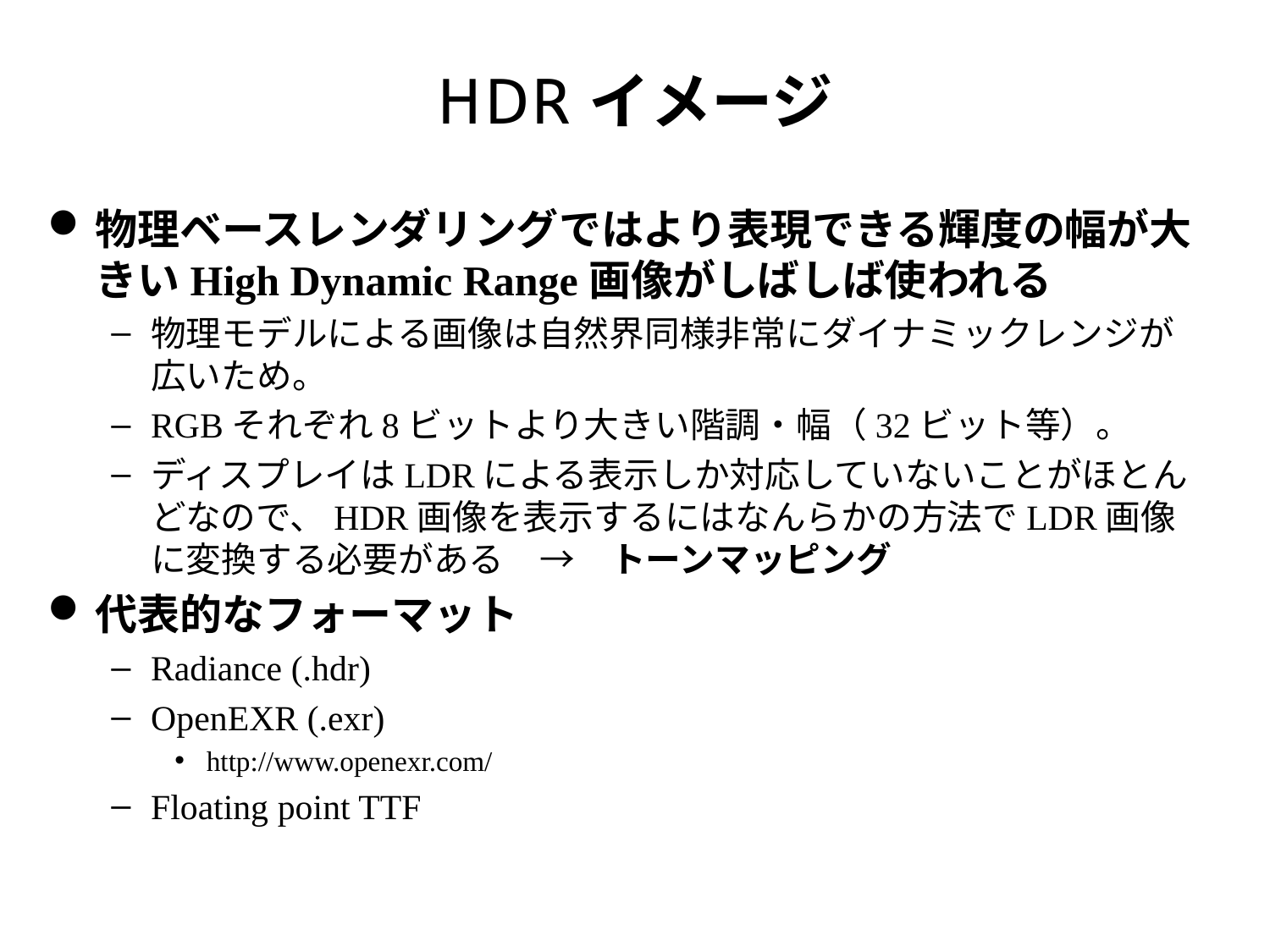

# HDRイメージ
物理ベースレンダリングではより表現できる輝度の幅が大きいHigh Dynamic Range画像がしばしば使われる
物理モデルによる画像は自然界同様非常にダイナミックレンジが広いため。
RGBそれぞれ8ビットより大きい階調・幅（32ビット等）。
ディスプレイはLDRによる表示しか対応していないことがほとんどなので、HDR画像を表示するにはなんらかの方法でLDR画像に変換する必要がある　→　トーンマッピング
代表的なフォーマット
Radiance (.hdr)
OpenEXR (.exr)
http://www.openexr.com/
Floating point TTF